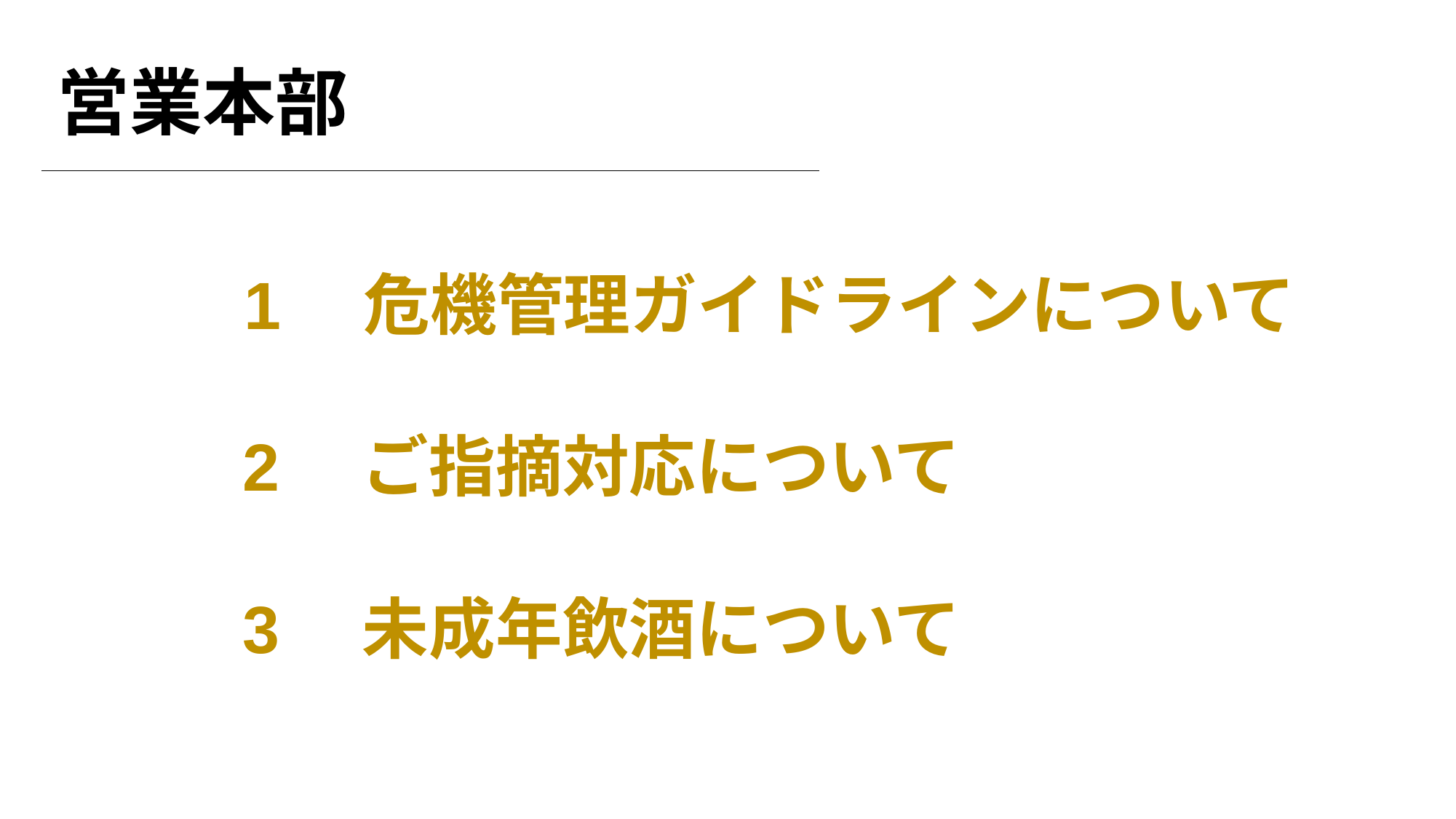

営業本部
1　危機管理ガイドラインについて
2　ご指摘対応について
3　未成年飲酒について